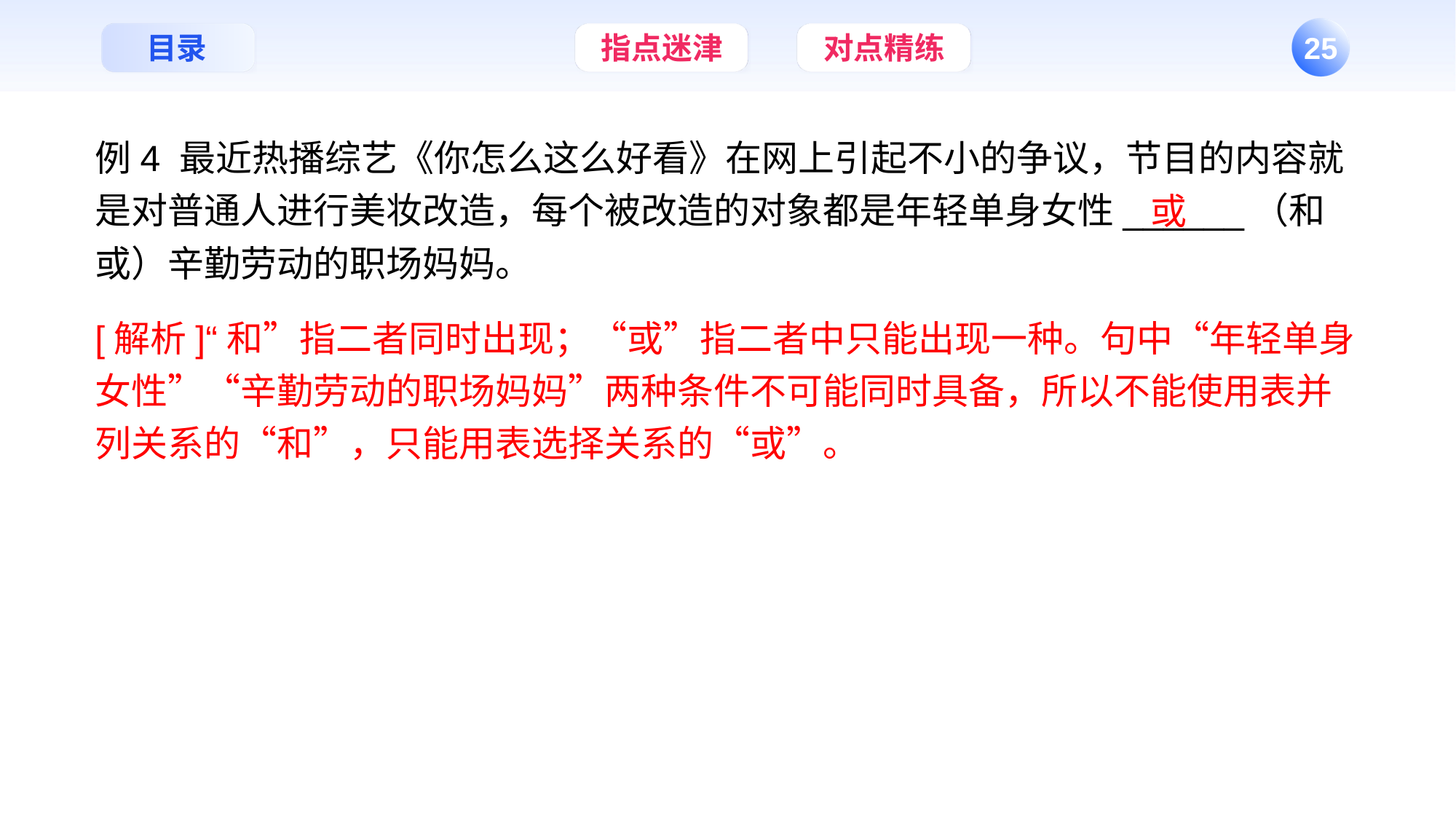

例4 最近热播综艺《你怎么这么好看》在网上引起不小的争议，节目的内容就是对普通人进行美妆改造，每个被改造的对象都是年轻单身女性______（和  或）辛勤劳动的职场妈妈。
或
[解析]“和”指二者同时出现；“或”指二者中只能出现一种。句中“年轻单身女性”“辛勤劳动的职场妈妈”两种条件不可能同时具备，所以不能使用表并列关系的“和”，只能用表选择关系的“或”。